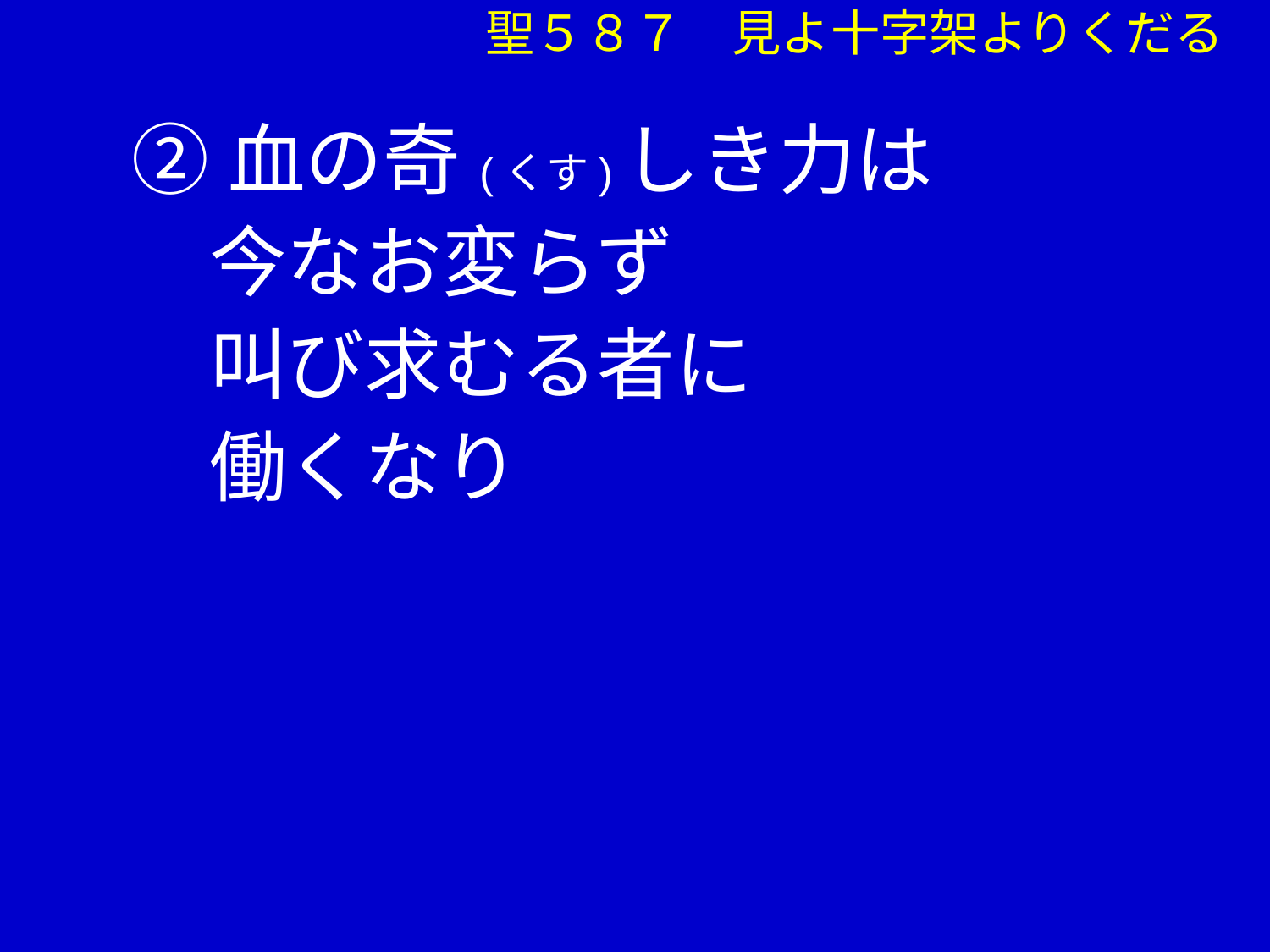

聖５８７　見よ十字架よりくだる
②血の奇(くす)しき力は
　今なお変らず
　叫び求むる者に
　働くなり